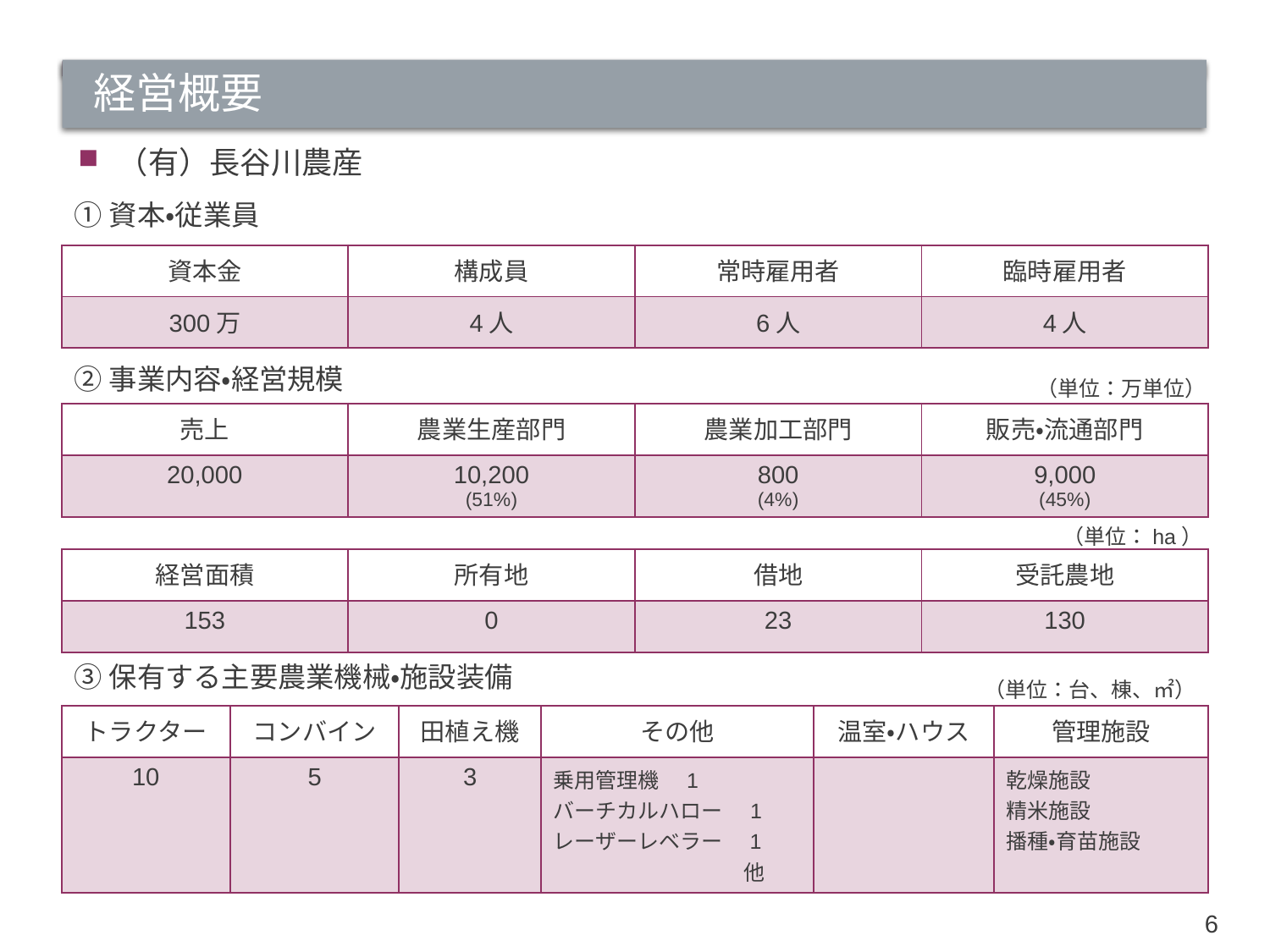

# 経営概要
（有）長谷川農産
①資本・従業員
| 資本金 | 構成員 | 常時雇用者 | 臨時雇用者 |
| --- | --- | --- | --- |
| 300万 | 4人 | 6人 | 4人 |
②事業内容・経営規模
（単位：万単位）
| 売上 | 農業生産部門 | 農業加工部門 | 販売・流通部門 |
| --- | --- | --- | --- |
| 20,000 | 10,200 (51%) | 800 (4%) | 9,000 (45%) |
（単位：ha）
| 経営面積 | 所有地 | 借地 | 受託農地 |
| --- | --- | --- | --- |
| 153 | 0 | 23 | 130 |
③保有する主要農業機械・施設装備
（単位：台、棟、㎡）
| トラクター | コンバイン | 田植え機 | その他 | 温室・ハウス | 管理施設 |
| --- | --- | --- | --- | --- | --- |
| 10 | 5 | 3 | 乗用管理機　1 バーチカルハロー　1 レーザーレベラー　1 　　　　　　　　　他 |  | 乾燥施設 精米施設 播種・育苗施設 |
6